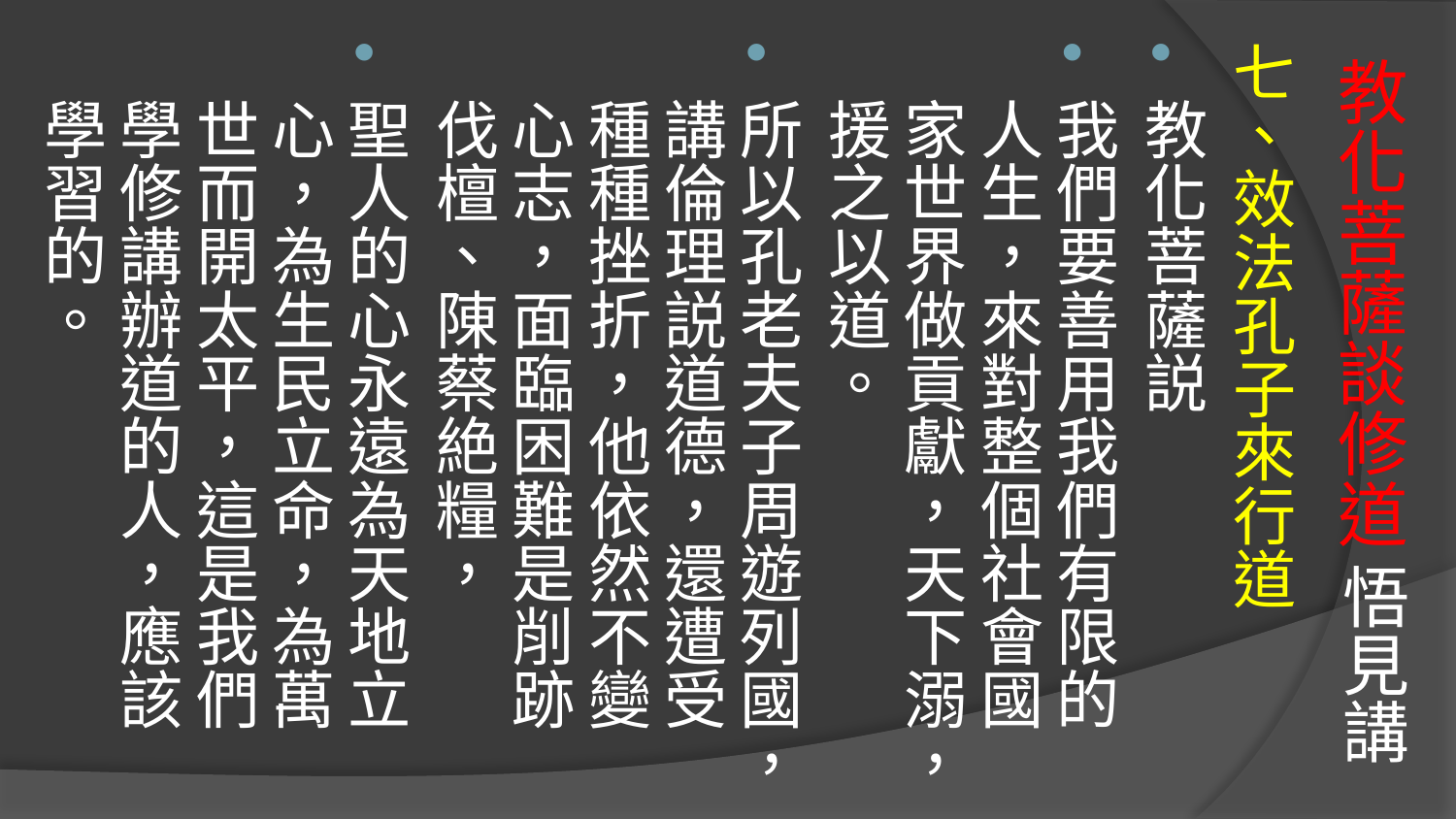

七、效法孔子來行道
教化菩薩説
我們要善用我們有限的人生，來對整個社會國家世界做貢獻，天下溺，援之以道。
所以孔老夫子周遊列國，講倫理説道德，還遭受種種挫折，他依然不變心志，面臨困難是削跡伐檀、陳蔡絶糧，
聖人的心永遠為天地立心，為生民立命，為萬世而開太平，這是我們學修講辦道的人，應該學習的。
# 教化菩薩談修道 悟見講